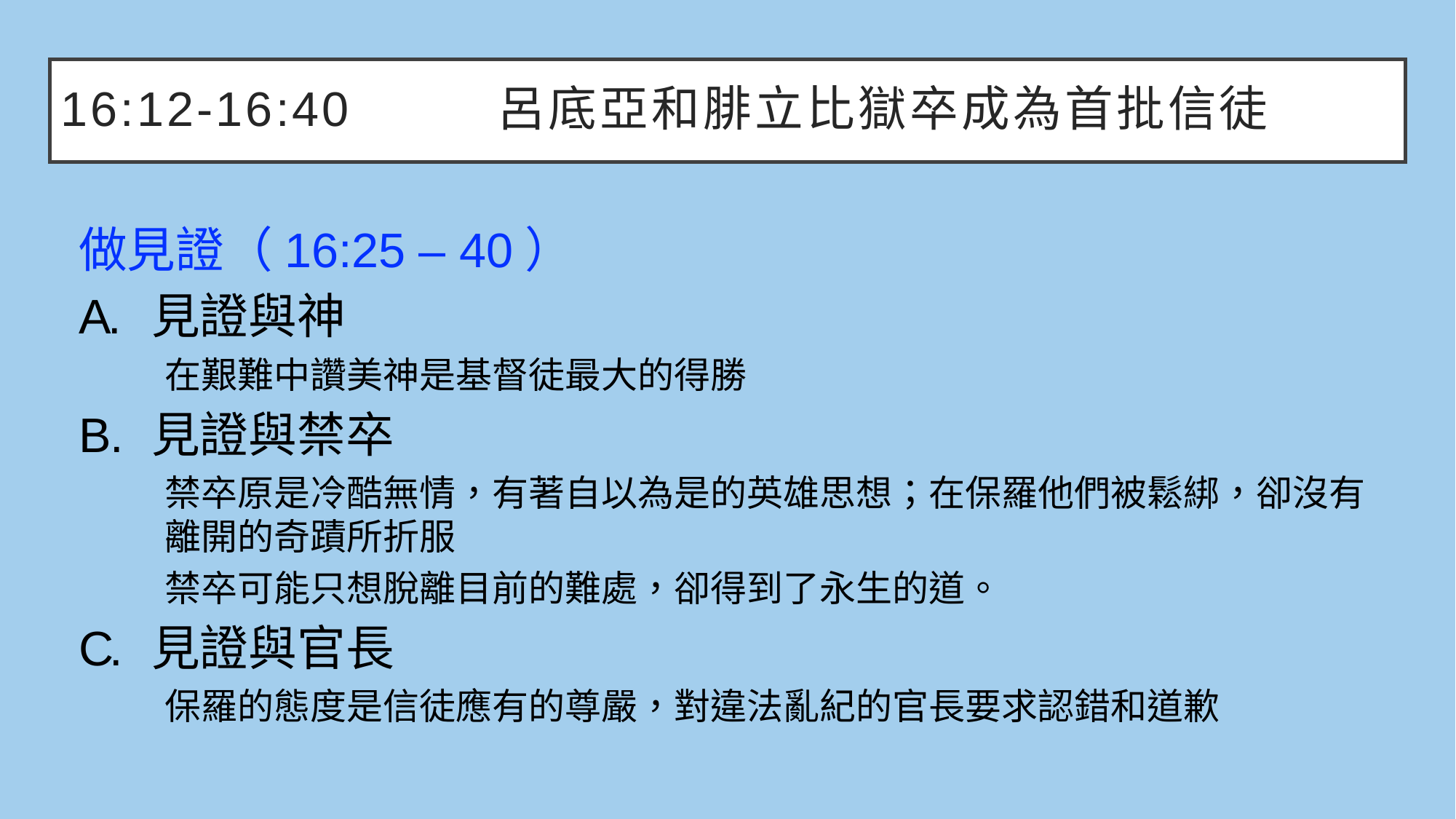

# 16:12-16:40		呂底亞和腓立比獄卒成為首批信徒
做見證（16:25 – 40）
見證與神
在艱難中讚美神是基督徒最大的得勝
見證與禁卒
禁卒原是冷酷無情，有著自以為是的英雄思想；在保羅他們被鬆綁，卻沒有離開的奇蹟所折服
禁卒可能只想脫離目前的難處，卻得到了永生的道。
見證與官長
保羅的態度是信徒應有的尊嚴，對違法亂紀的官長要求認錯和道歉